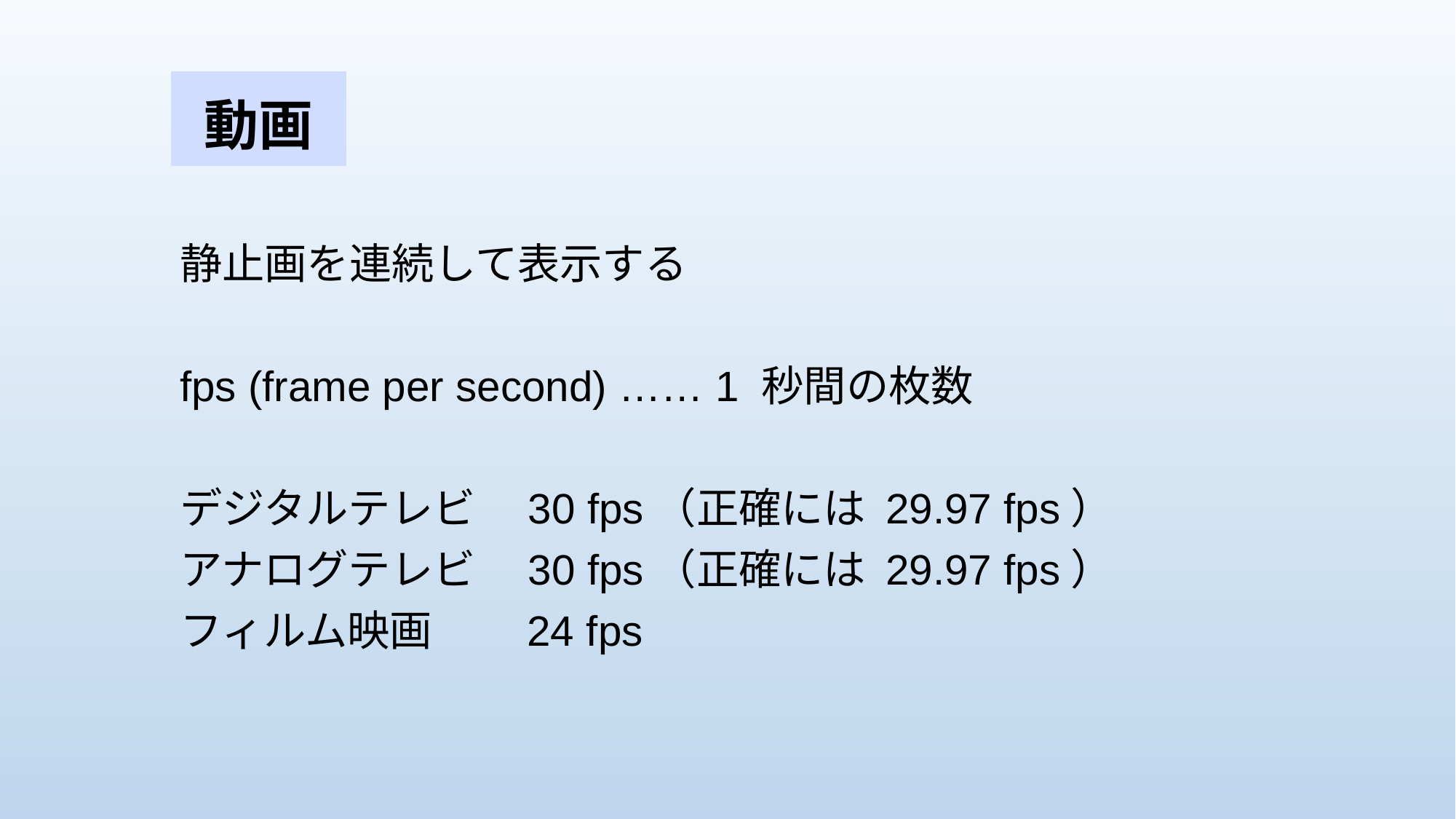

# 動画
静止画を連続して表示する

fps (frame per second) …… 1 秒間の枚数

デジタルテレビ　30 fps（正確には 29.97 fps）
アナログテレビ　30 fps（正確には 29.97 fps）
フィルム映画　　24 fps